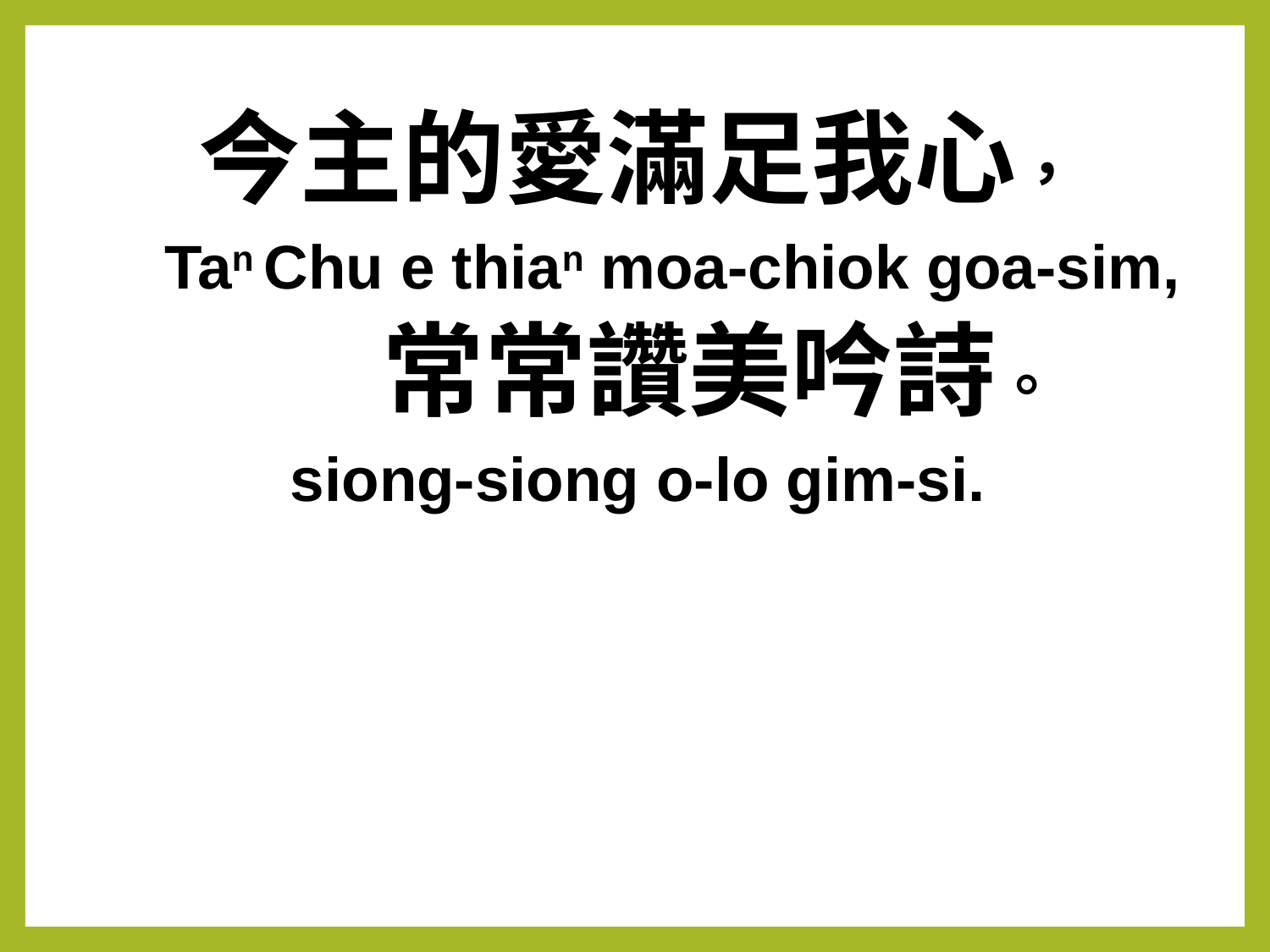

今主的愛滿足我心，
    Tan Chu e thian moa-chiok goa-sim,
      常常讚美吟詩。
siong-siong o-lo gim-si.